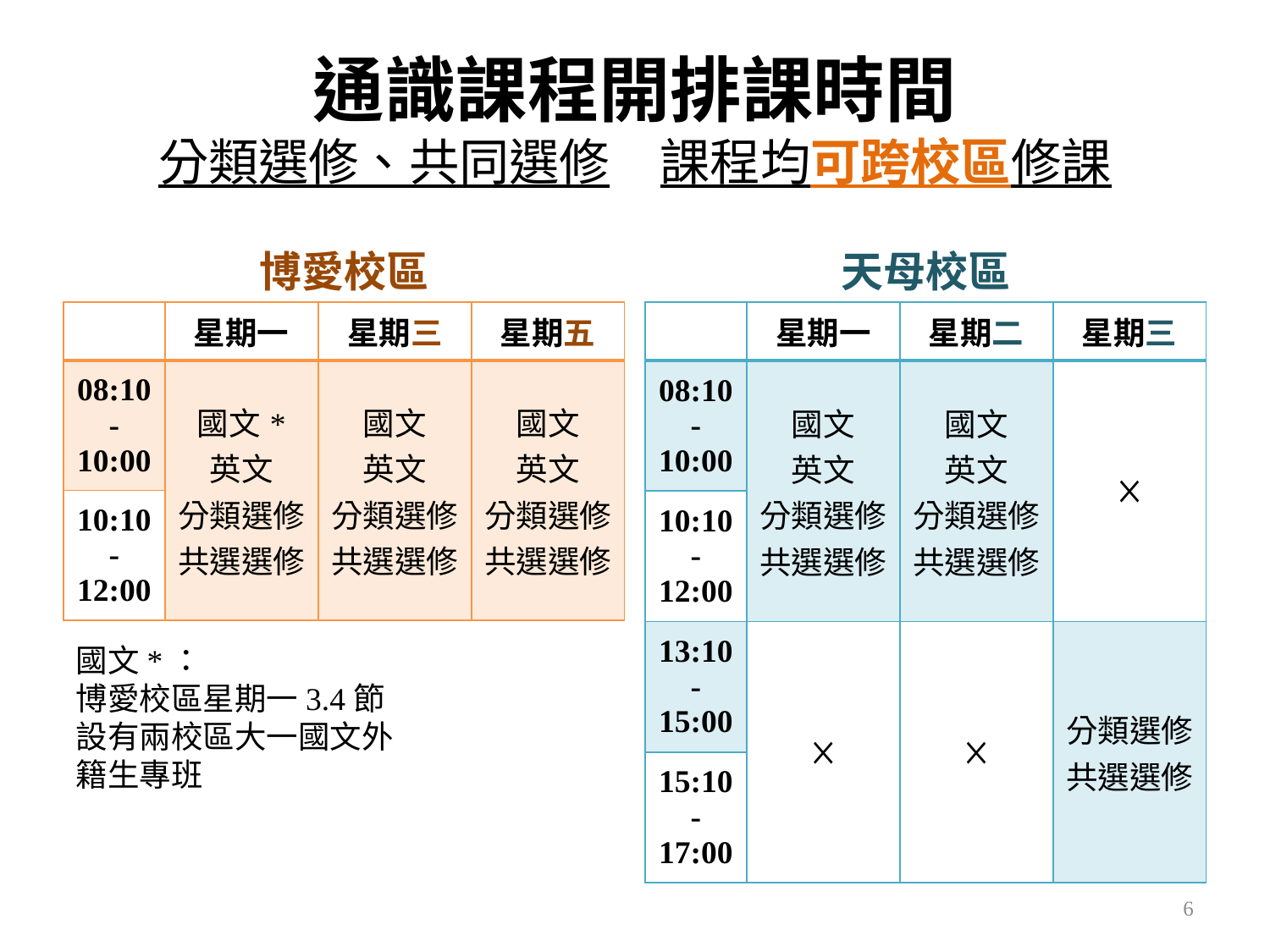

# 通識課程開排課時間 分類選修、共同選修　課程均可跨校區修課
博愛校區
天母校區
|  | 星期一 | 星期三 | 星期五 |
| --- | --- | --- | --- |
| 08:10-10:00 | 國文\* 英文 分類選修 共選選修 | 國文 英文 分類選修 共選選修 | 國文 英文 分類選修 共選選修 |
| 10:10-12:00 |  |  |  |

|  | 星期一 | 星期二 | 星期三 |
| --- | --- | --- | --- |
| 08:10-10:00 | 國文 英文 分類選修 共選選修 | 國文 英文 分類選修 共選選修 | ╳ |
| 10:10-12:00 |  |  |  |
| 13:10-15:00 | ╳ | ╳ | 分類選修 共選選修 |
| 15:10-17:00 |  |  |  |
國文*：
博愛校區星期一3.4節設有兩校區大一國文外籍生專班
6